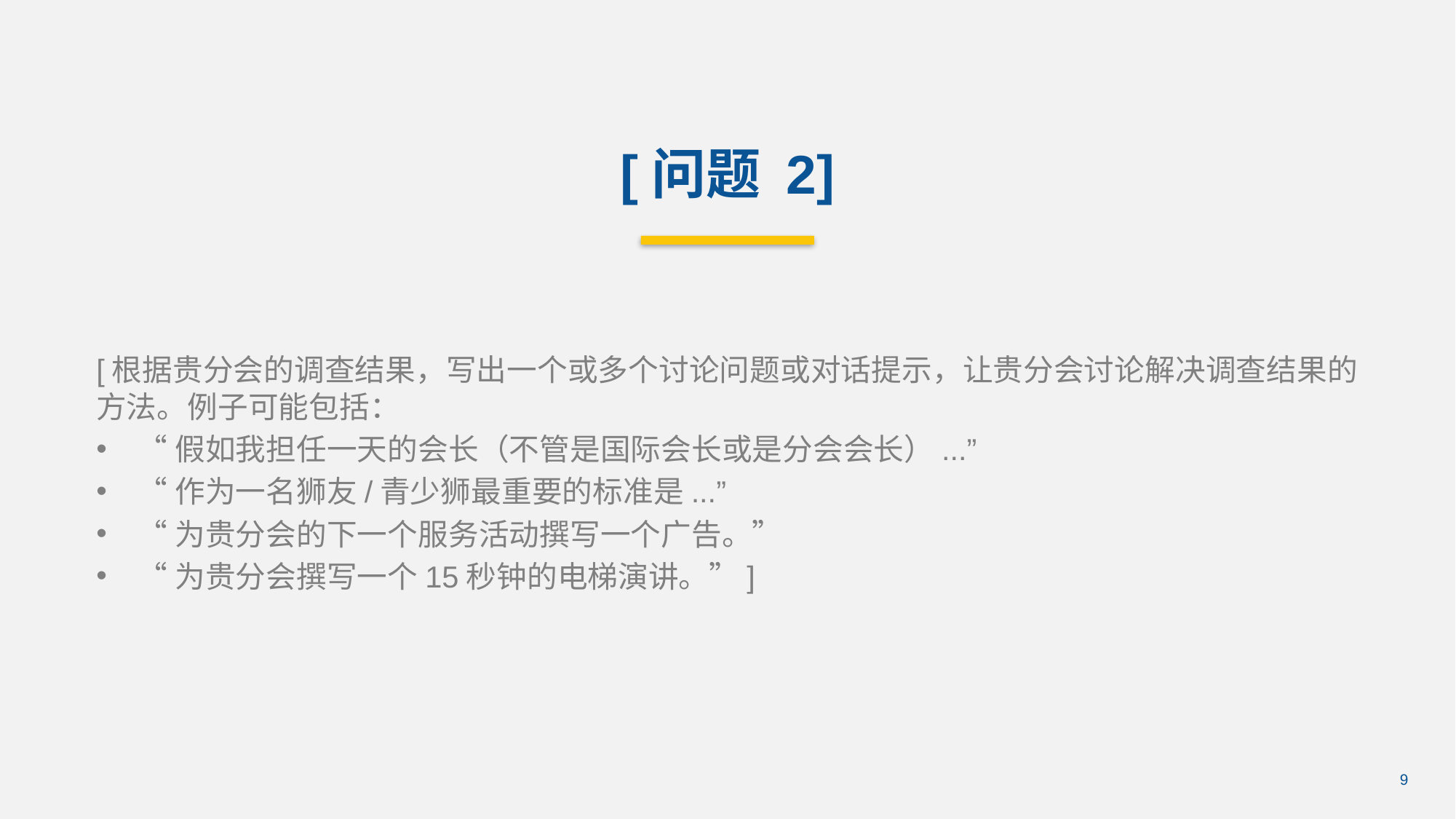

[问题 2]
[根据贵分会的调查结果，写出一个或多个讨论问题或对话提示，让贵分会讨论解决调查结果的方法。例子可能包括：
“假如我担任一天的会长（不管是国际会长或是分会会长）...”
“作为一名狮友/青少狮最重要的标准是...”
“为贵分会的下一个服务活动撰写一个广告。”
“为贵分会撰写一个15秒钟的电梯演讲。”]